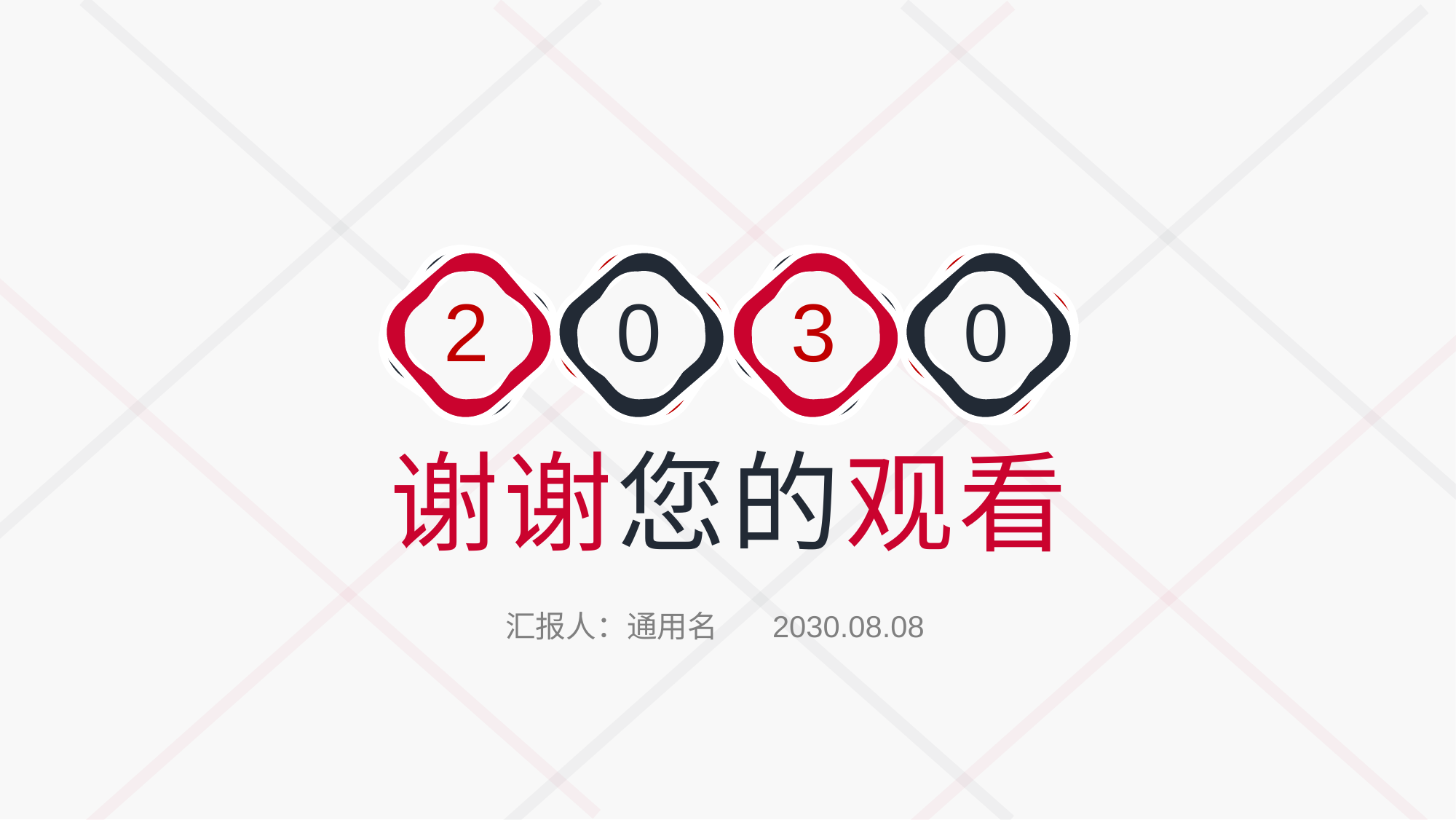

2

0

3

0

谢谢您的观看
汇报人：通用名       2030.08.08